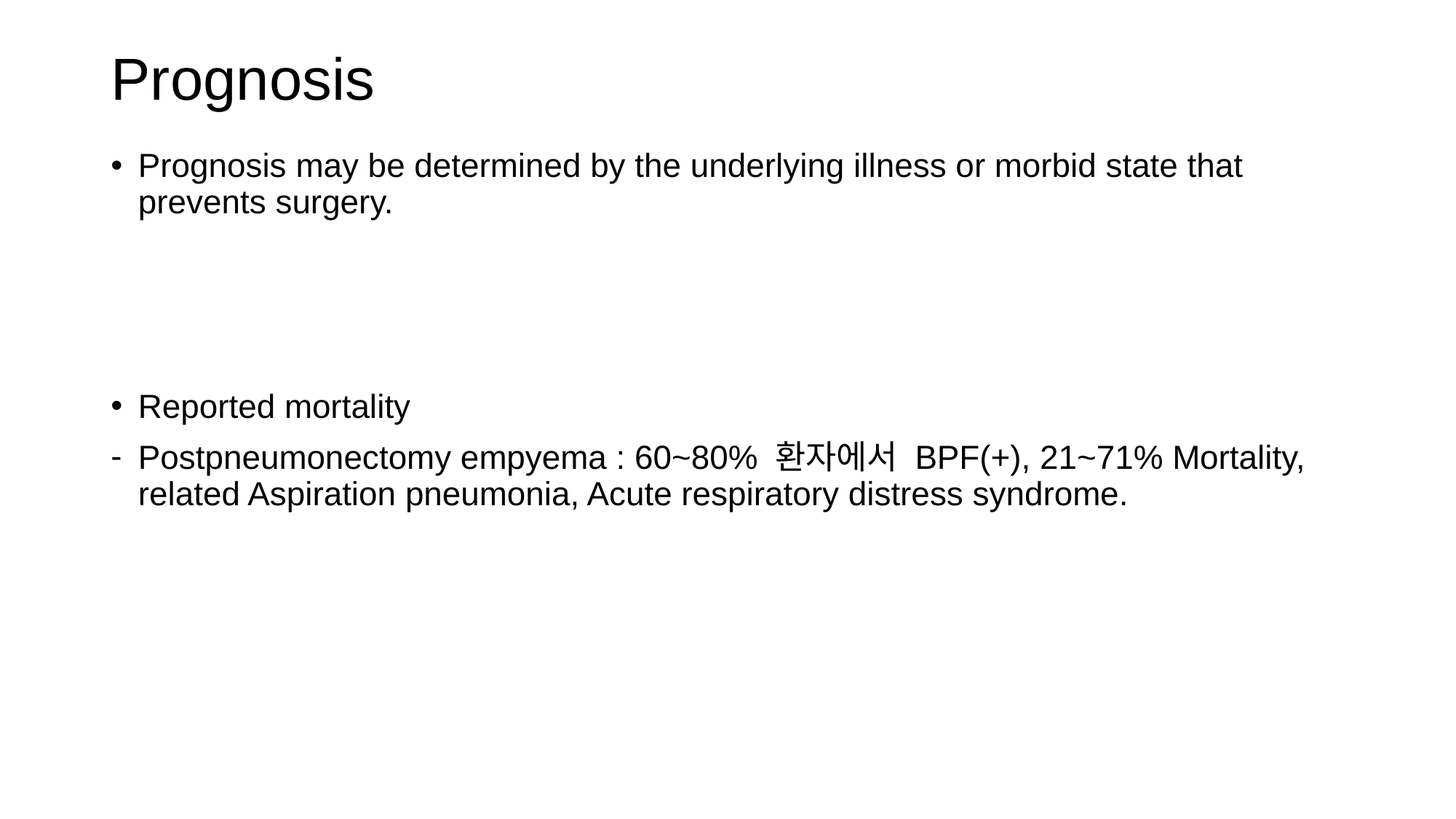

# Prognosis
Prognosis may be determined by the underlying illness or morbid state that prevents surgery.

Reported mortality
Postpneumonectomy empyema : 60~80% 환자에서 BPF(+), 21~71% Mortality, related Aspiration pneumonia, Acute respiratory distress syndrome.